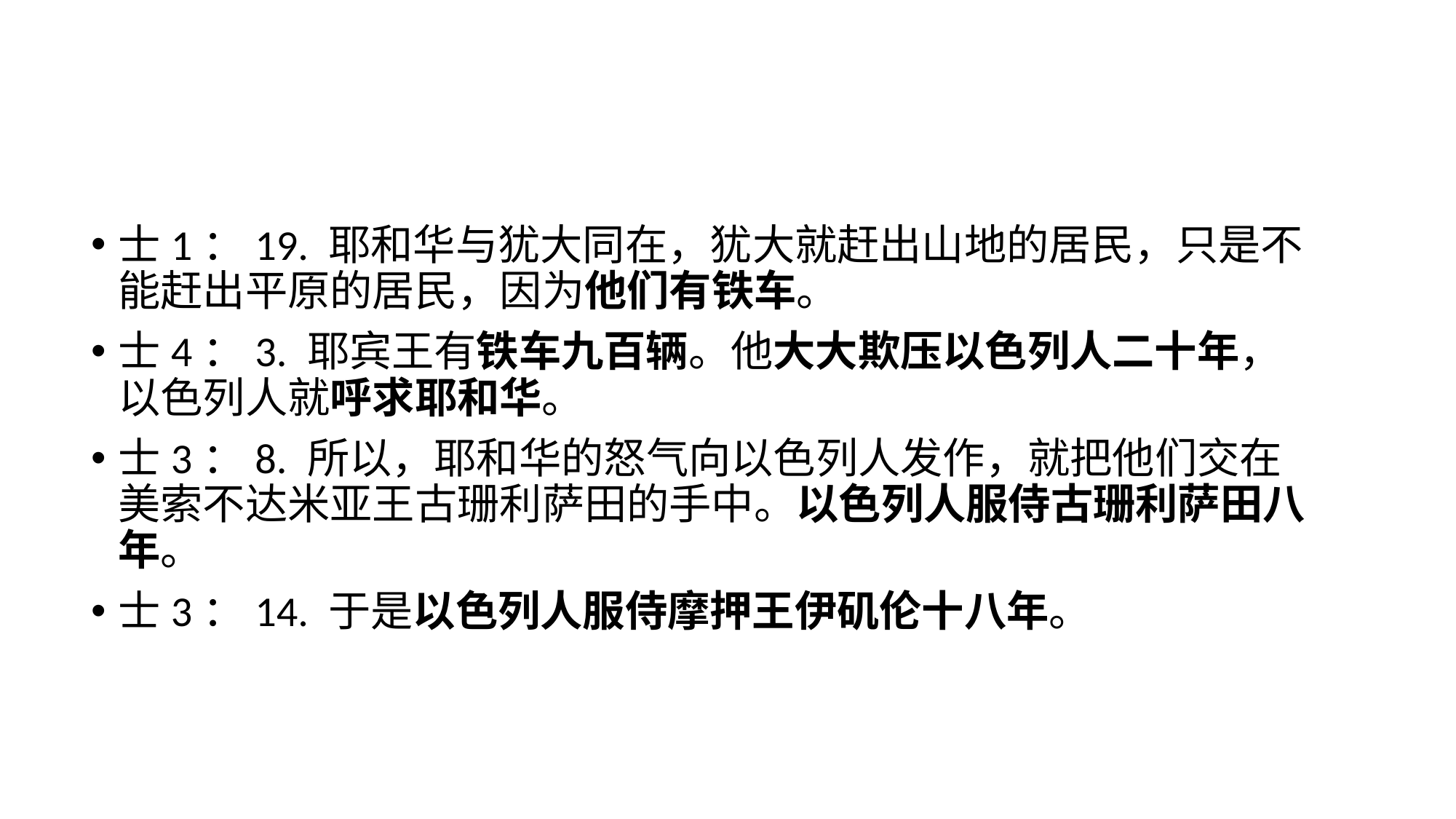

士1：19. 耶和华与犹大同在，犹大就赶出山地的居民，只是不能赶出平原的居民，因为他们有铁车。
士4：3. 耶宾王有铁车九百辆。他大大欺压以色列人二十年，以色列人就呼求耶和华。
士3：8. 所以，耶和华的怒气向以色列人发作，就把他们交在美索不达米亚王古珊利萨田的手中。以色列人服侍古珊利萨田八年。
士3：14. 于是以色列人服侍摩押王伊矶伦十八年。